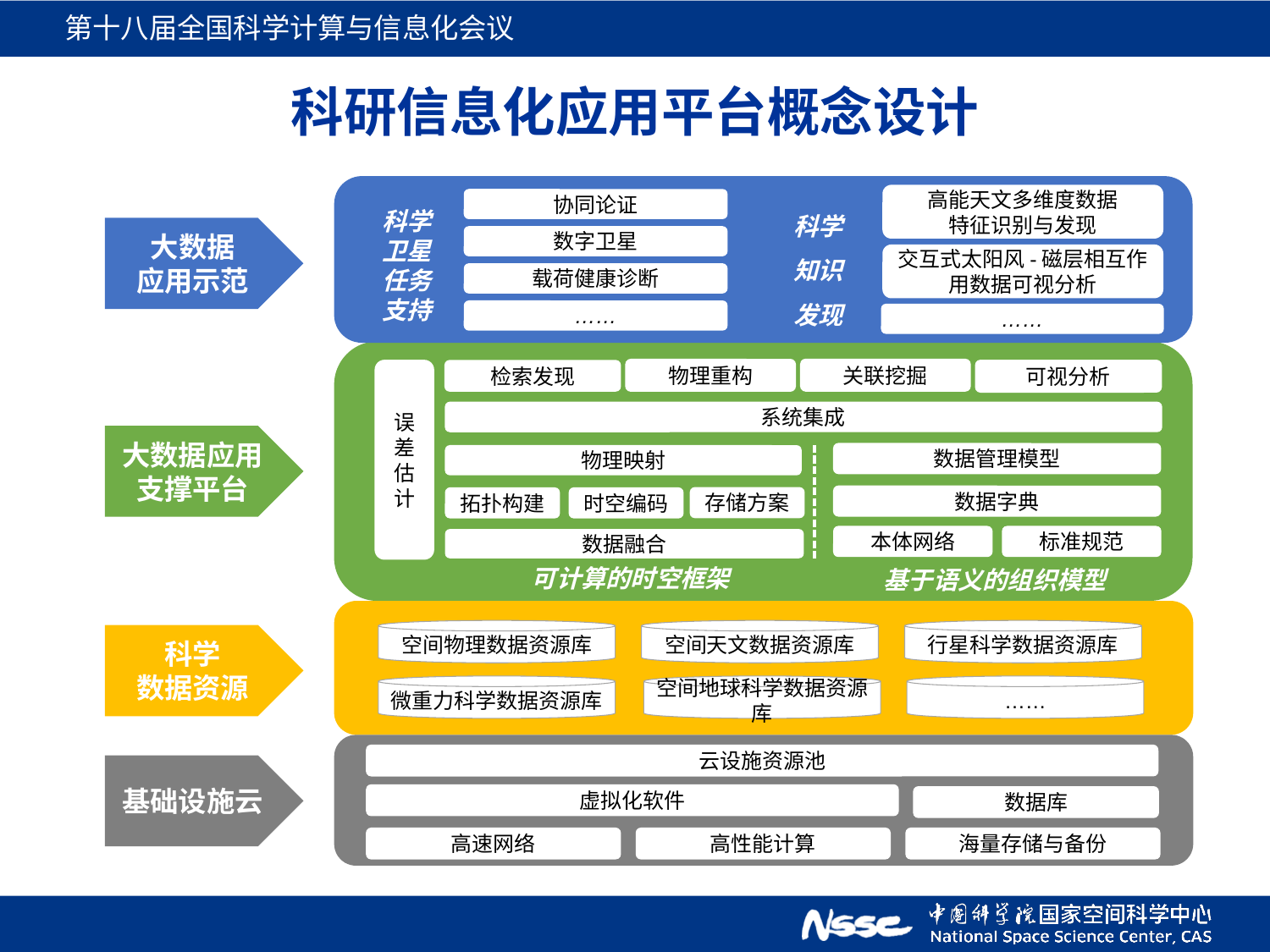

# 科研信息化应用平台概念设计

高能天文多维度数据
特征识别与发现
协同论证
科学知识发现
科学卫星任务支持
大数据
应用示范
数字卫星
交互式太阳风-磁层相互作用数据可视分析
载荷健康诊断
……
……

关联挖掘
物理重构
可视分析
误差估计
检索发现
系统集成
大数据应用
支撑平台
数据管理模型
物理映射
数据字典
存储方案
拓扑构建
时空编码
本体网络
标准规范
数据融合
可计算的时空框架
基于语义的组织模型

空间物理数据资源库
空间天文数据资源库
行星科学数据资源库
科学
数据资源
微重力科学数据资源库
空间地球科学数据资源库
……

云设施资源池
基础设施云
虚拟化软件
数据库
高速网络
高性能计算
海量存储与备份